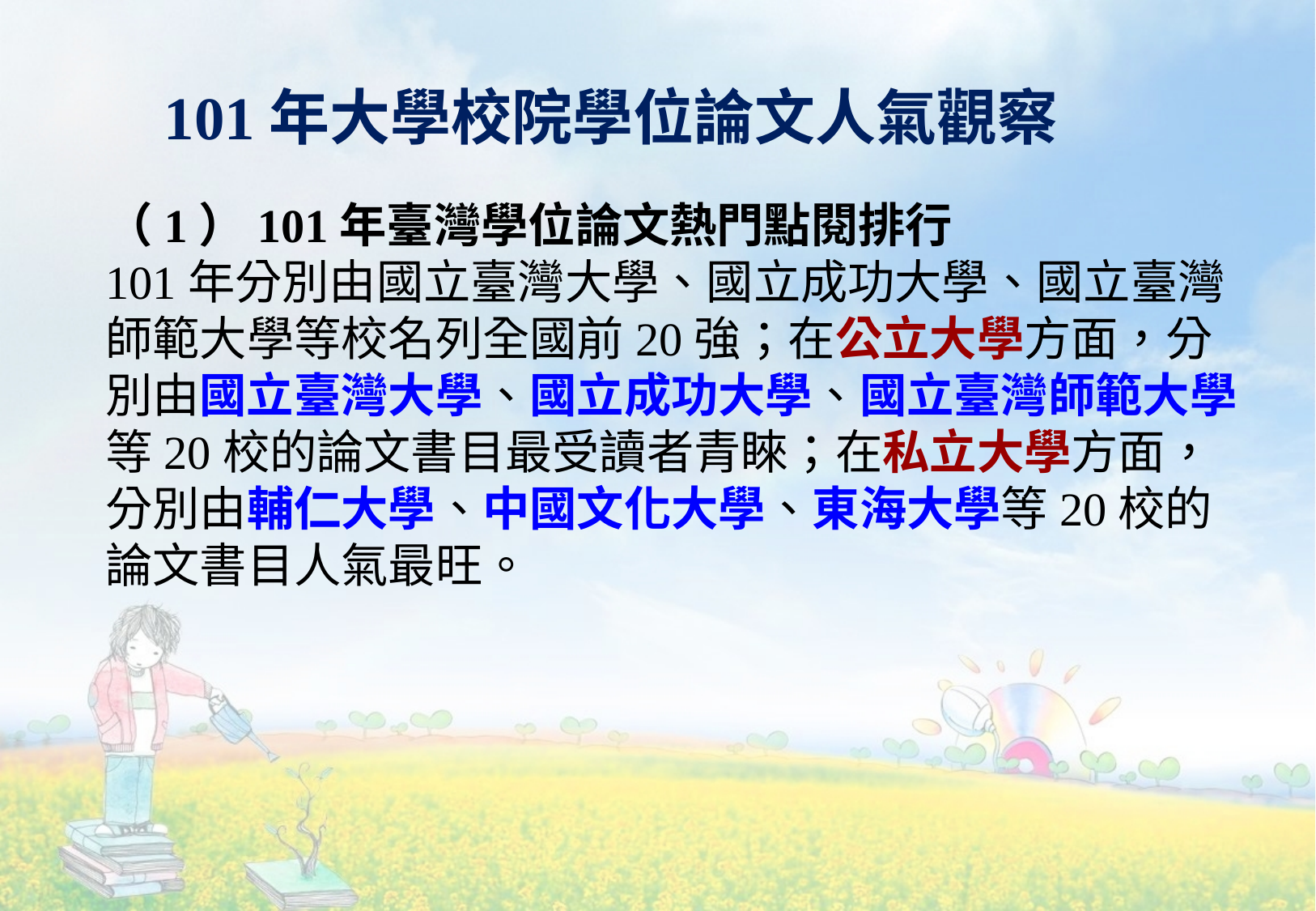

101年大學校院學位論文人氣觀察
（1）101年臺灣學位論文熱門點閱排行
101年分別由國立臺灣大學、國立成功大學、國立臺灣師範大學等校名列全國前20強；在公立大學方面，分別由國立臺灣大學、國立成功大學、國立臺灣師範大學等20校的論文書目最受讀者青睞；在私立大學方面，分別由輔仁大學、中國文化大學、東海大學等20校的論文書目人氣最旺。